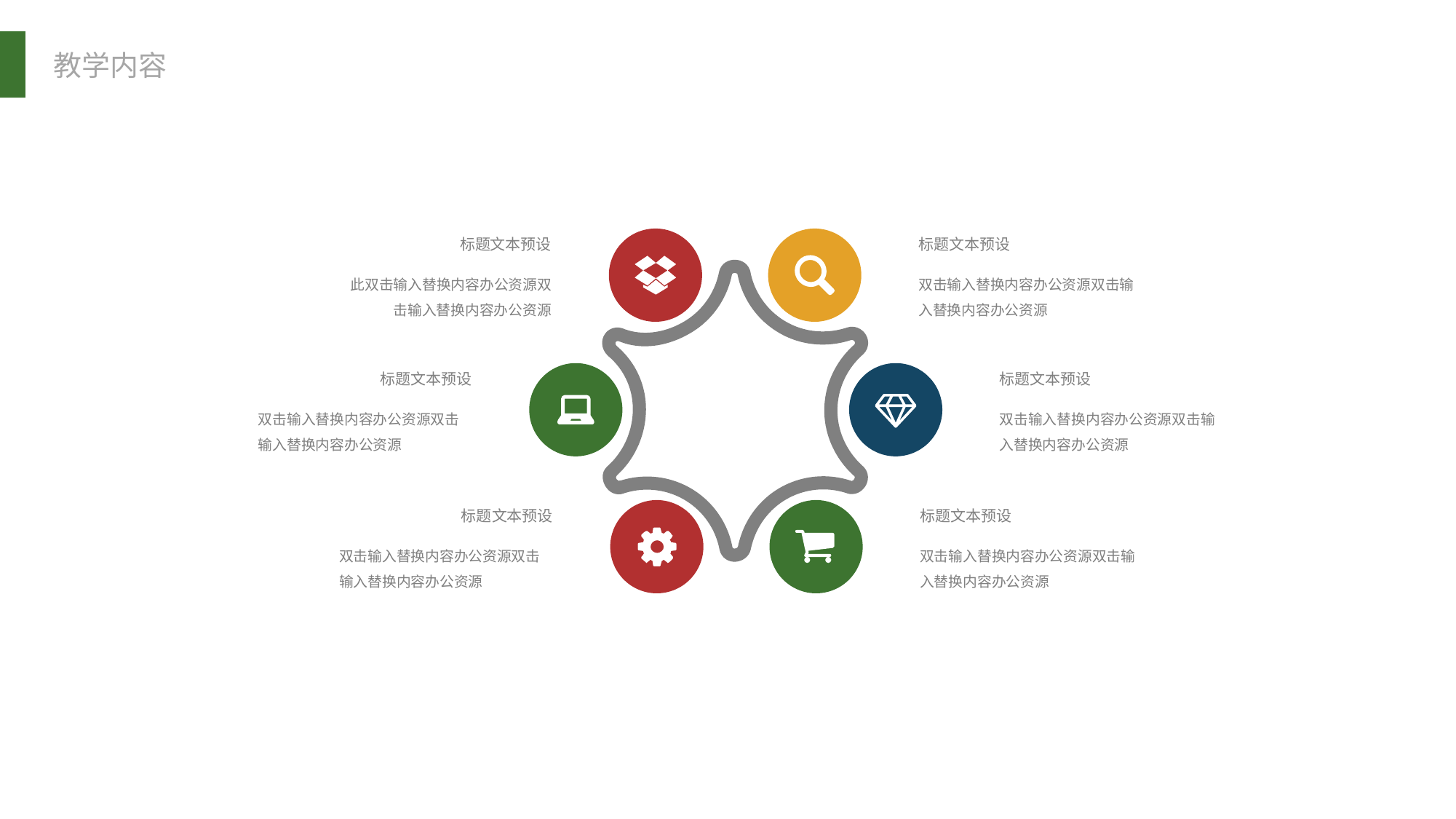

标题文本预设
此双击输入替换内容办公资源双击输入替换内容办公资源

标题文本预设
双击输入替换内容办公资源双击输入替换内容办公资源

标题文本预设
双击输入替换内容办公资源双击输入替换内容办公资源
标题文本预设
双击输入替换内容办公资源双击输入替换内容办公资源

标题文本预设
双击输入替换内容办公资源双击输入替换内容办公资源
标题文本预设
双击输入替换内容办公资源双击输入替换内容办公资源